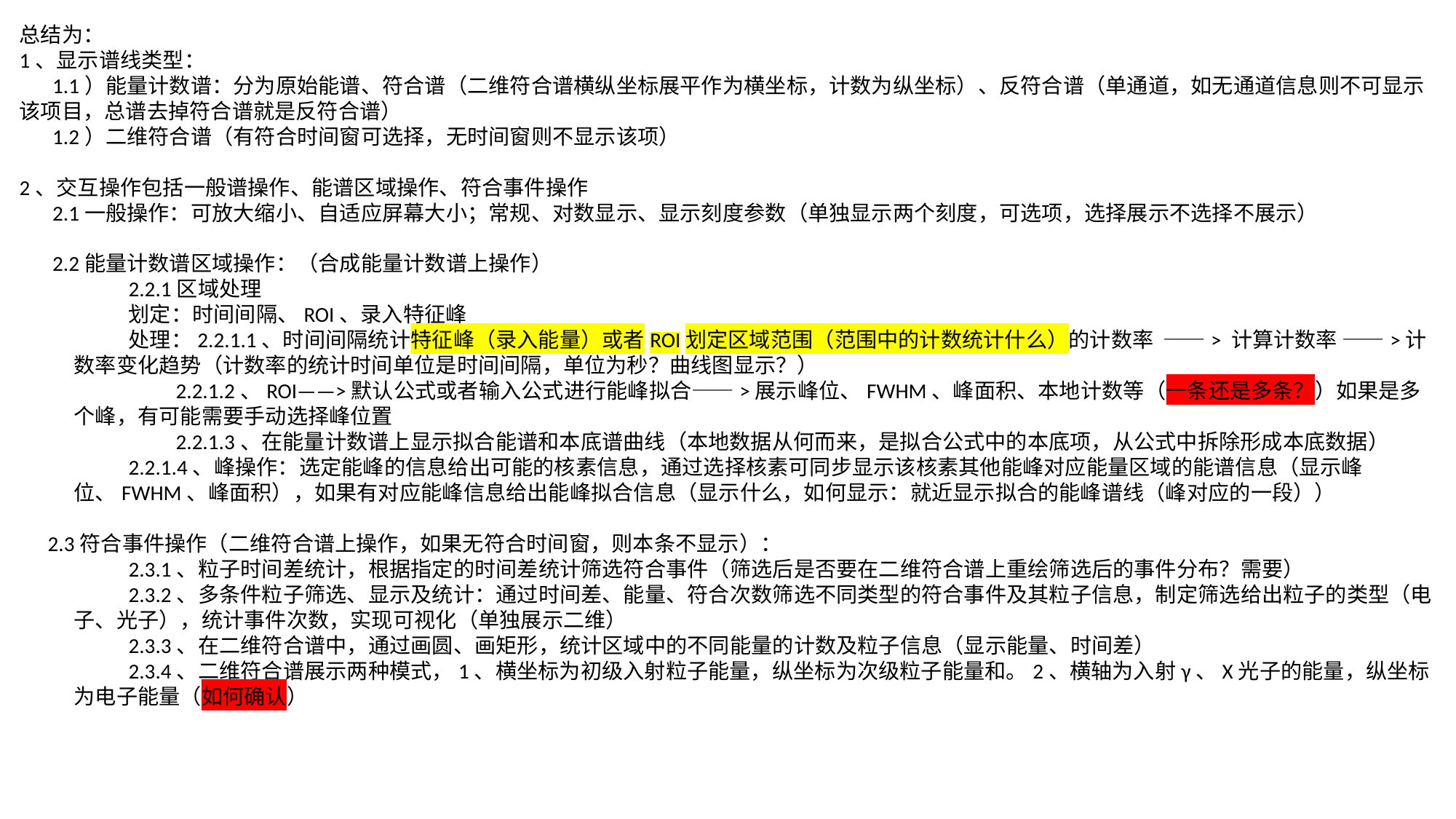

总结为：
1、显示谱线类型：
       1.1）能量计数谱：分为原始能谱、符合谱（二维符合谱横纵坐标展平作为横坐标，计数为纵坐标）、反符合谱（单通道，如无通道信息则不可显示该项目，总谱去掉符合谱就是反符合谱）
       1.2）二维符合谱（有符合时间窗可选择，无时间窗则不显示该项）

2、交互操作包括一般谱操作、能谱区域操作、符合事件操作
       2.1一般操作：可放大缩小、自适应屏幕大小；常规、对数显示、显示刻度参数（单独显示两个刻度，可选项，选择展示不选择不展示）

       2.2能量计数谱区域操作：（合成能量计数谱上操作）
2.2.1区域处理
划定：时间间隔、ROI、录入特征峰
处理：2.2.1.1、时间间隔统计特征峰（录入能量）或者ROI划定区域范围（范围中的计数统计什么）的计数率  ——> 计算计数率 ——>计数率变化趋势（计数率的统计时间单位是时间间隔，单位为秒？曲线图显示？）
          2.2.1.2、ROI——>默认公式或者输入公式进行能峰拟合——>展示峰位、FWHM、峰面积、本地计数等（一条还是多条？）如果是多个峰，有可能需要手动选择峰位置
          2.2.1.3、在能量计数谱上显示拟合能谱和本底谱曲线（本地数据从何而来，是拟合公式中的本底项，从公式中拆除形成本底数据）
2.2.1.4、峰操作：选定能峰的信息给出可能的核素信息，通过选择核素可同步显示该核素其他能峰对应能量区域的能谱信息（显示峰位、FWHM、峰面积），如果有对应能峰信息给出能峰拟合信息（显示什么，如何显示：就近显示拟合的能峰谱线（峰对应的一段））

      2.3符合事件操作（二维符合谱上操作，如果无符合时间窗，则本条不显示）：
2.3.1、粒子时间差统计，根据指定的时间差统计筛选符合事件（筛选后是否要在二维符合谱上重绘筛选后的事件分布？需要）
2.3.2、多条件粒子筛选、显示及统计：通过时间差、能量、符合次数筛选不同类型的符合事件及其粒子信息，制定筛选给出粒子的类型（电子、光子），统计事件次数，实现可视化（单独展示二维）
2.3.3、在二维符合谱中，通过画圆、画矩形，统计区域中的不同能量的计数及粒子信息（显示能量、时间差）
2.3.4、二维符合谱展示两种模式，1、横坐标为初级入射粒子能量，纵坐标为次级粒子能量和。2、横轴为入射γ、X光子的能量，纵坐标为电子能量（如何确认）